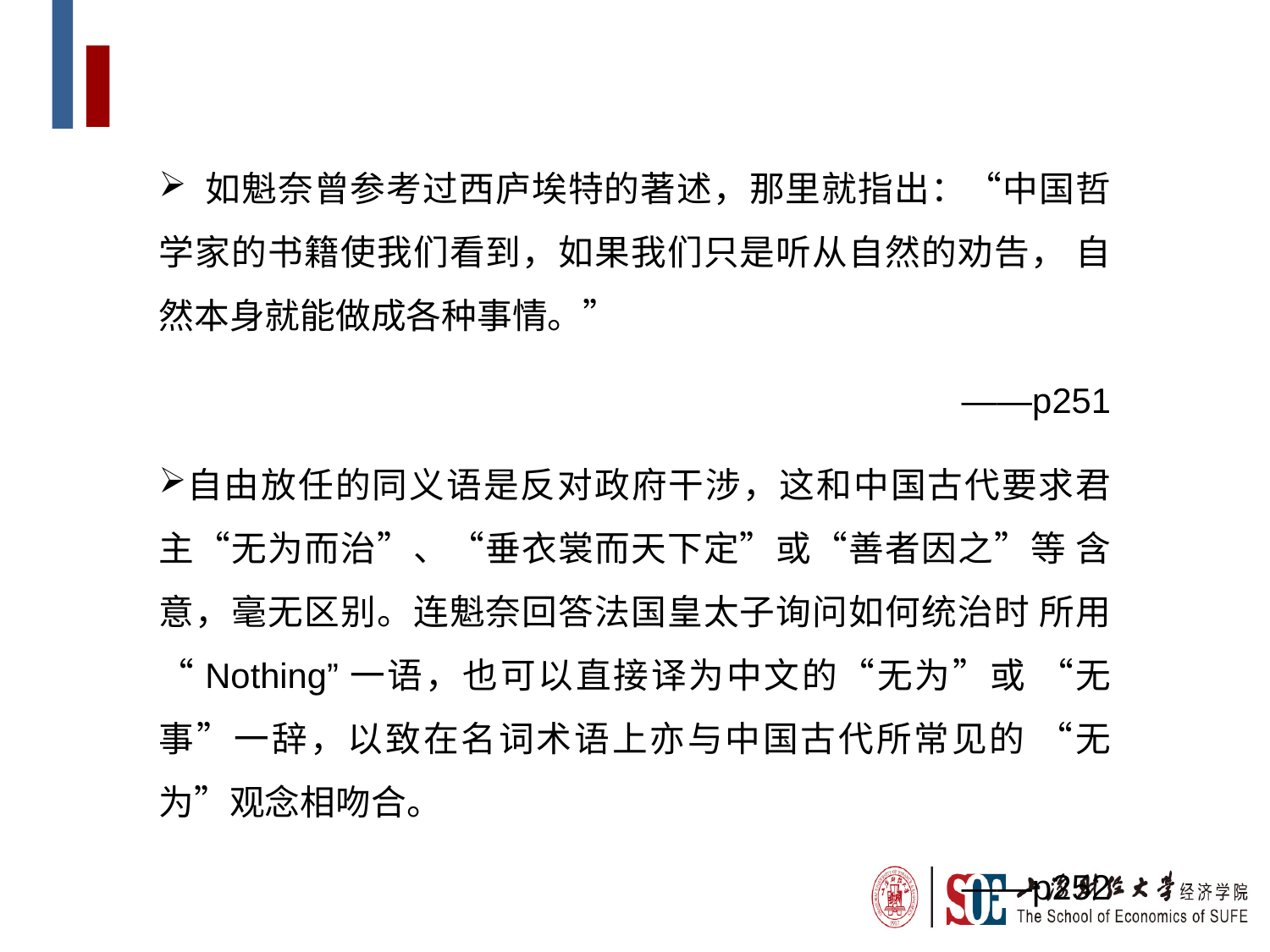

如魁奈曾参考过西庐埃特的著述，那里就指出：“中国哲 学家的书籍使我们看到，如果我们只是听从自然的劝告， 自然本身就能做成各种事情。”
——p251
自由放任的同义语是反对政府干涉，这和中国古代要求君 主“无为而治”、“垂衣裳而天下定”或“善者因之”等 含意，毫无区别。连魁奈回答法国皇太子询问如何统治时 所用“Nothing”一语，也可以直接译为中文的“无为”或 “无事”一辞，以致在名词术语上亦与中国古代所常见的 “无为”观念相吻合。
——p252